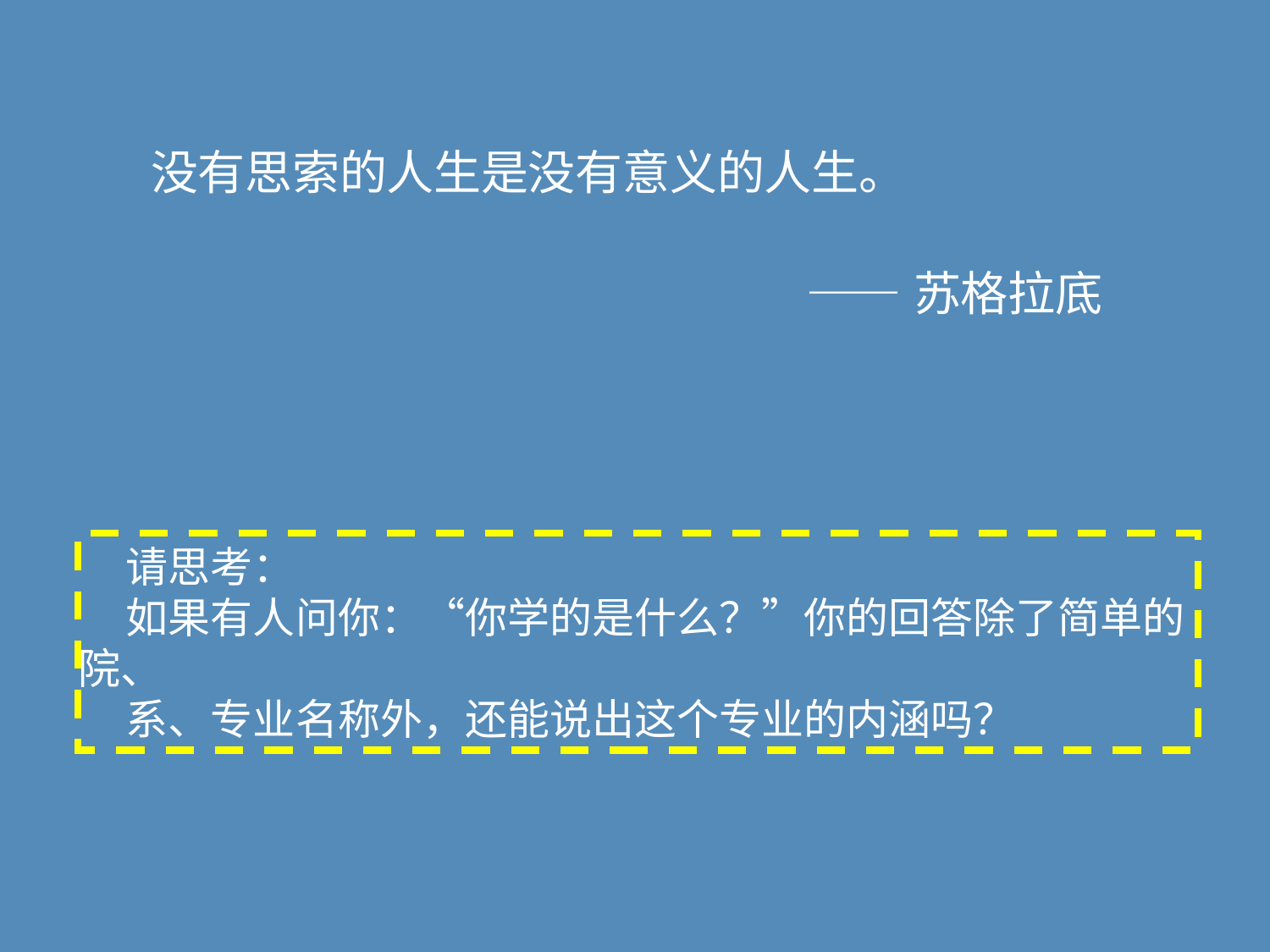

没有思索的人生是没有意义的人生。

——苏格拉底
    请思考：
    如果有人问你：“你学的是什么？”你的回答除了简单的院、
    系、专业名称外，还能说出这个专业的内涵吗？